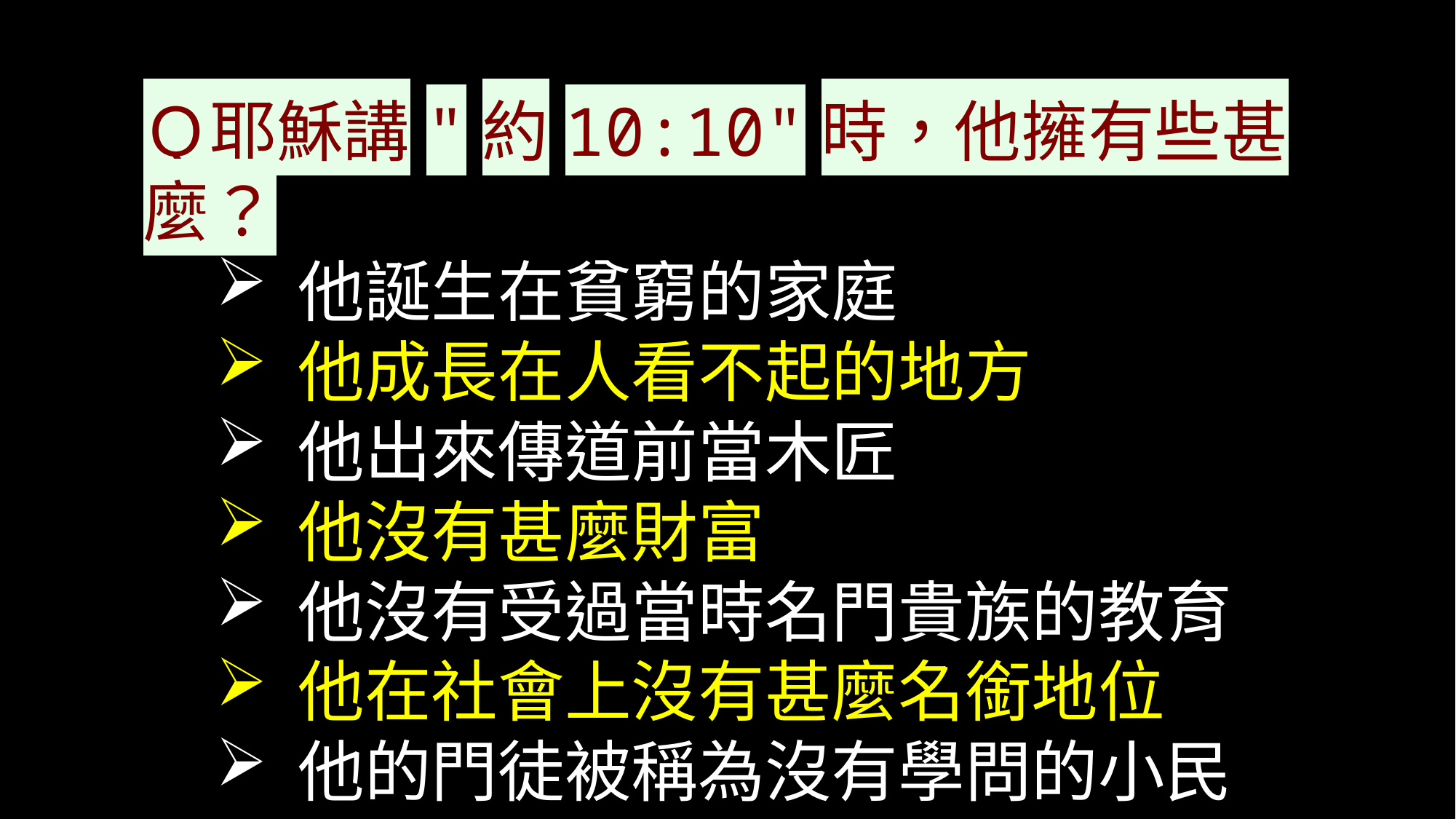

Ｑ耶穌講"約10:10"時，他擁有些甚麼？
他誕生在貧窮的家庭
他成長在人看不起的地方
他出來傳道前當木匠
他沒有甚麼財富
他沒有受過當時名門貴族的教育
他在社會上沒有甚麼名銜地位
他的門徒被稱為沒有學問的小民